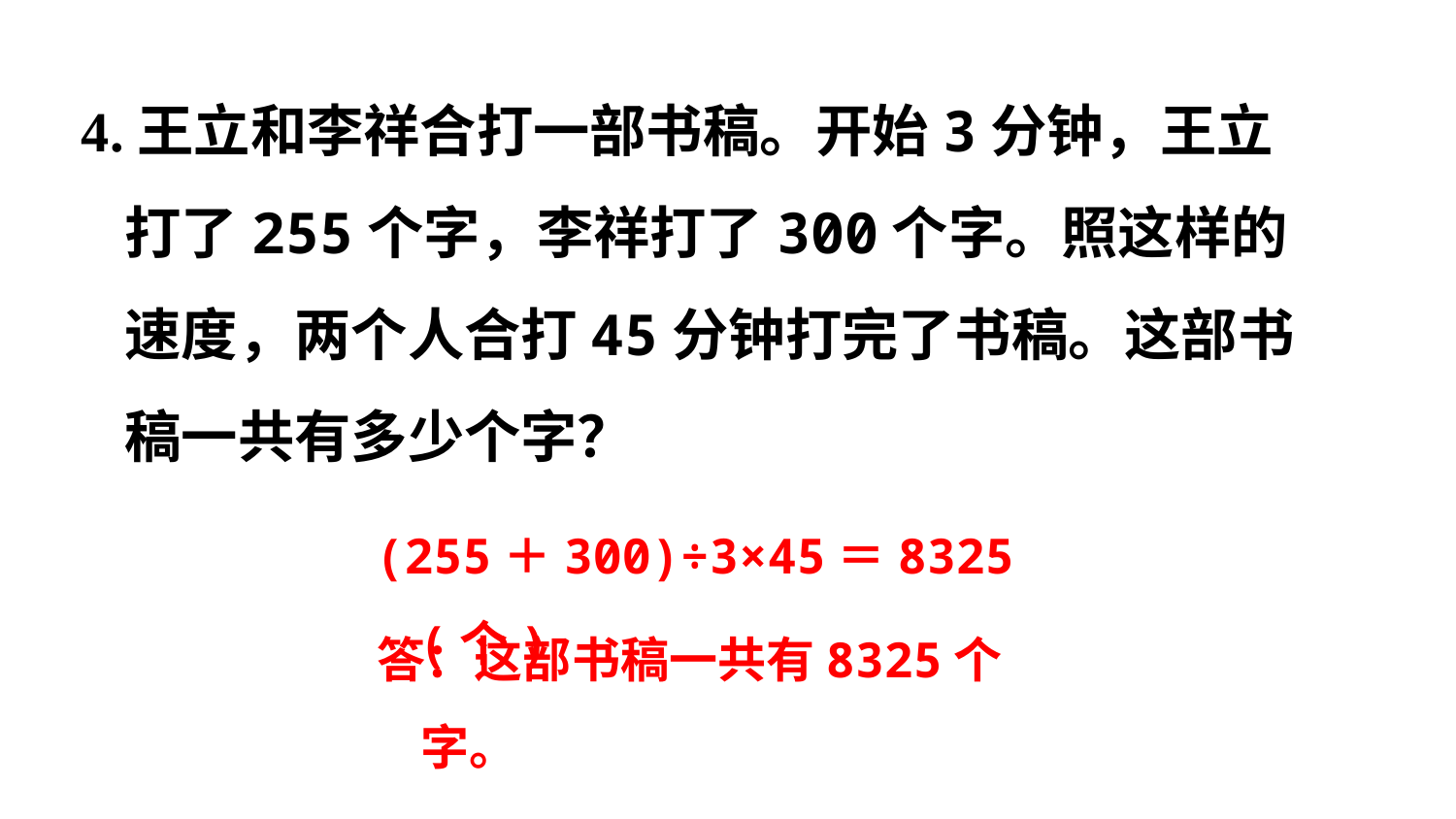

4.王立和李祥合打一部书稿。开始3分钟，王立打了255个字，李祥打了300个字。照这样的速度，两个人合打45分钟打完了书稿。这部书稿一共有多少个字？
(255＋300)÷3×45＝8325(个)
答：这部书稿一共有8325个字。